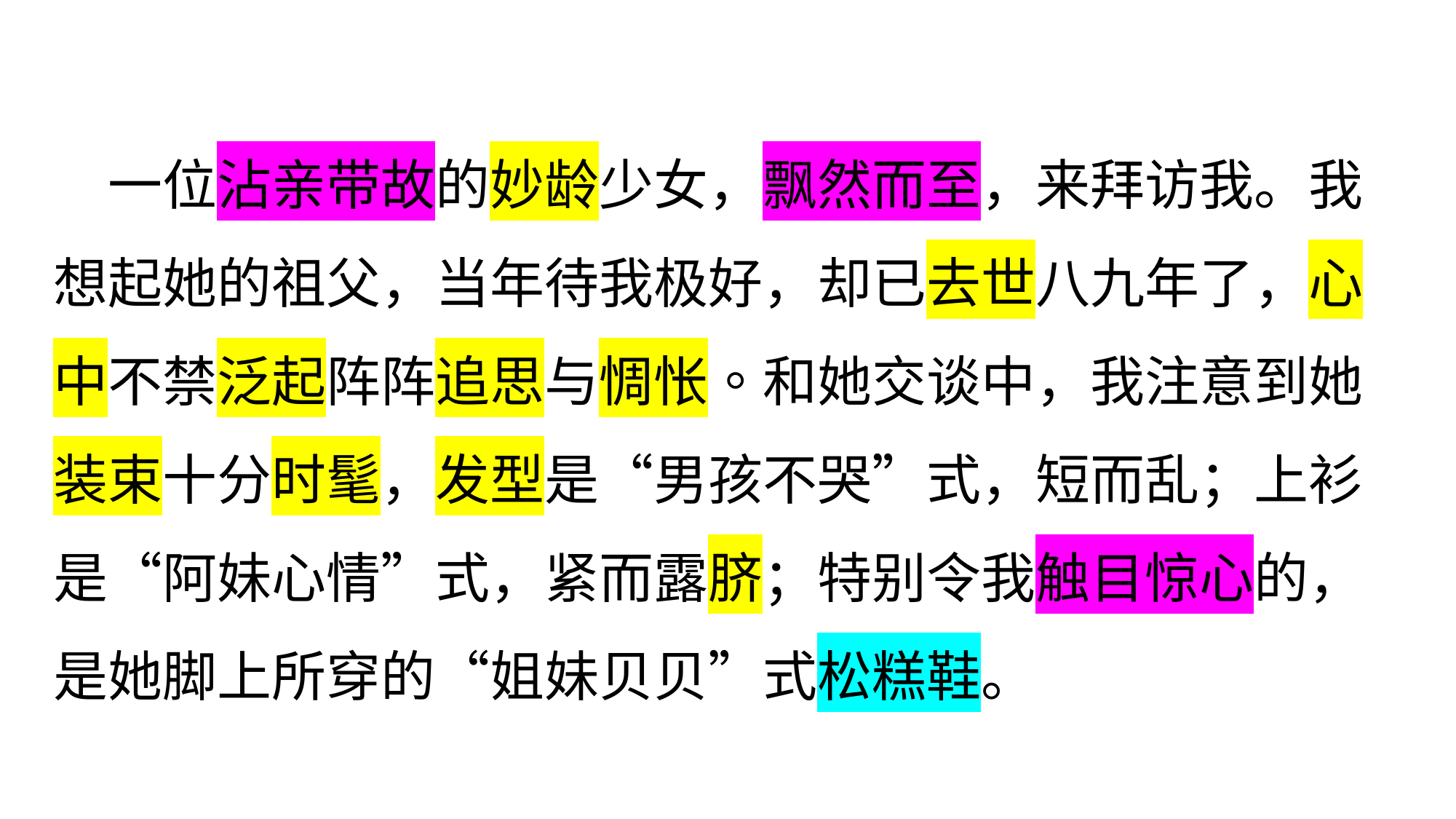

一位沾亲带故的妙龄少女，飘然而至，来拜访我。我想起她的祖父，当年待我极好，却已去世八九年了，心中不禁泛起阵阵追思与惆怅。和她交谈中，我注意到她装束十分时髦，发型是“男孩不哭”式，短而乱；上衫是“阿妹心情”式，紧而露脐；特别令我触目惊心的，是她脚上所穿的“姐妹贝贝”式松糕鞋。